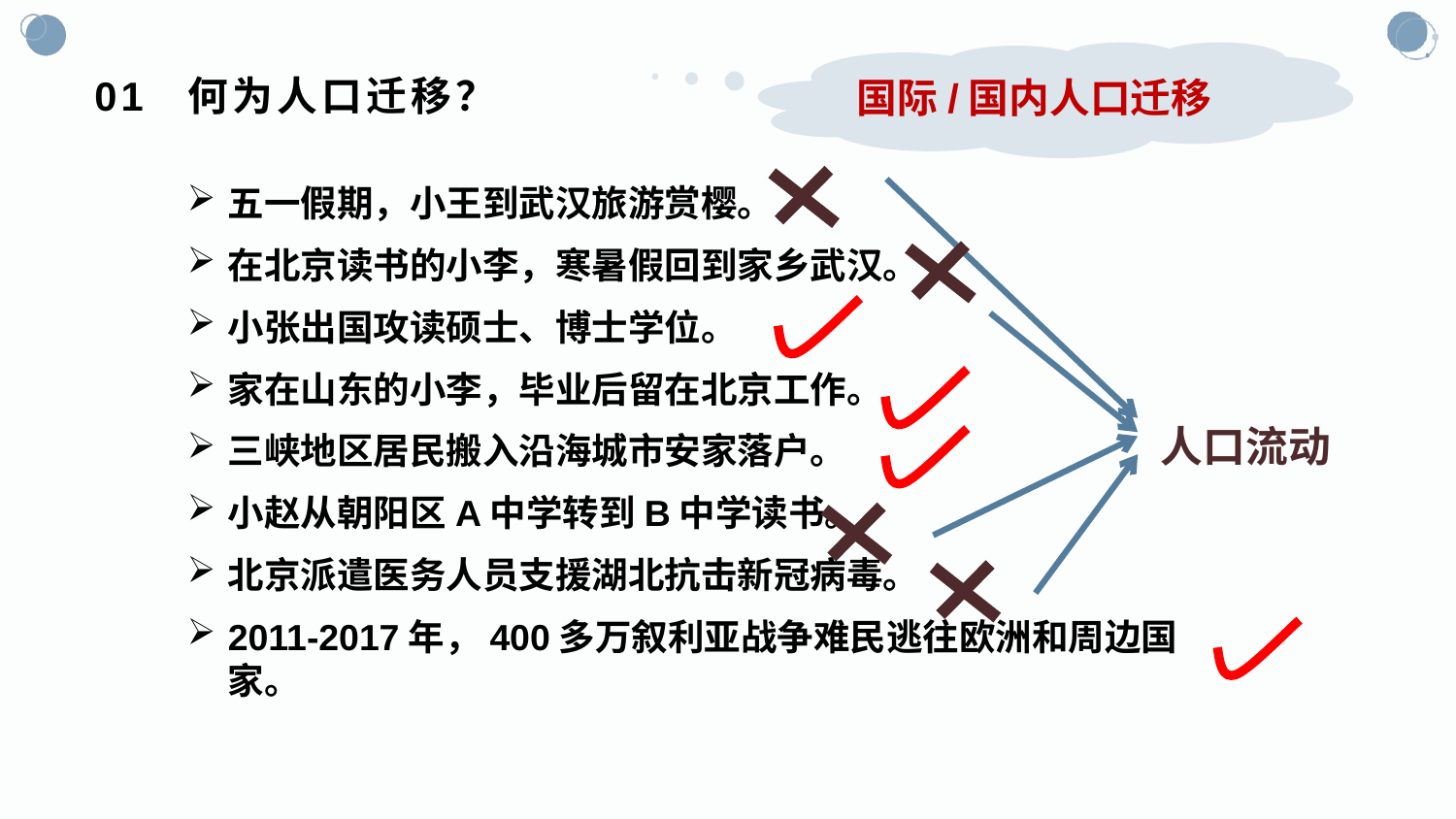

国际/国内人口迁移
# 01  何为人口迁移？
五一假期，小王到武汉旅游赏樱。
在北京读书的小李，寒暑假回到家乡武汉。
小张出国攻读硕士、博士学位。
家在山东的小李，毕业后留在北京工作。
三峡地区居民搬入沿海城市安家落户。
小赵从朝阳区A中学转到B中学读书。
北京派遣医务人员支援湖北抗击新冠病毒。
2011-2017年，400多万叙利亚战争难民逃往欧洲和周边国家。
人口流动